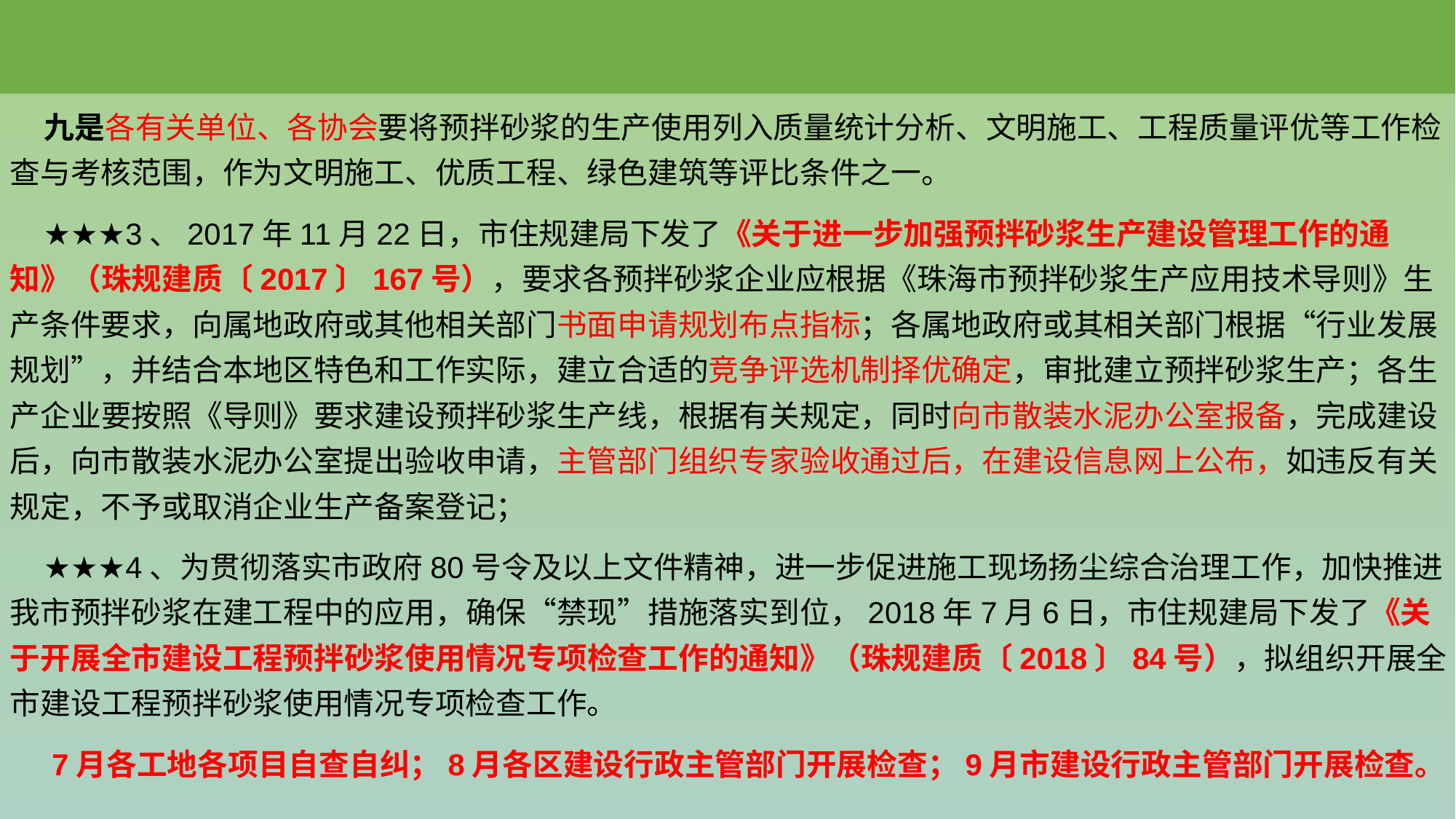

#
    九是各有关单位、各协会要将预拌砂浆的生产使用列入质量统计分析、文明施工、工程质量评优等工作检查与考核范围，作为文明施工、优质工程、绿色建筑等评比条件之一。
    ★★★3、2017年11月22日，市住规建局下发了《关于进一步加强预拌砂浆生产建设管理工作的通知》（珠规建质〔2017〕167号），要求各预拌砂浆企业应根据《珠海市预拌砂浆生产应用技术导则》生产条件要求，向属地政府或其他相关部门书面申请规划布点指标；各属地政府或其相关部门根据“行业发展规划”，并结合本地区特色和工作实际，建立合适的竞争评选机制择优确定，审批建立预拌砂浆生产；各生产企业要按照《导则》要求建设预拌砂浆生产线，根据有关规定，同时向市散装水泥办公室报备，完成建设后，向市散装水泥办公室提出验收申请，主管部门组织专家验收通过后，在建设信息网上公布，如违反有关规定，不予或取消企业生产备案登记；
    ★★★4、为贯彻落实市政府80号令及以上文件精神，进一步促进施工现场扬尘综合治理工作，加快推进我市预拌砂浆在建工程中的应用，确保“禁现”措施落实到位，2018年7月6日，市住规建局下发了《关于开展全市建设工程预拌砂浆使用情况专项检查工作的通知》（珠规建质〔2018〕84号），拟组织开展全市建设工程预拌砂浆使用情况专项检查工作。
     7月各工地各项目自查自纠；8月各区建设行政主管部门开展检查；9月市建设行政主管部门开展检查。